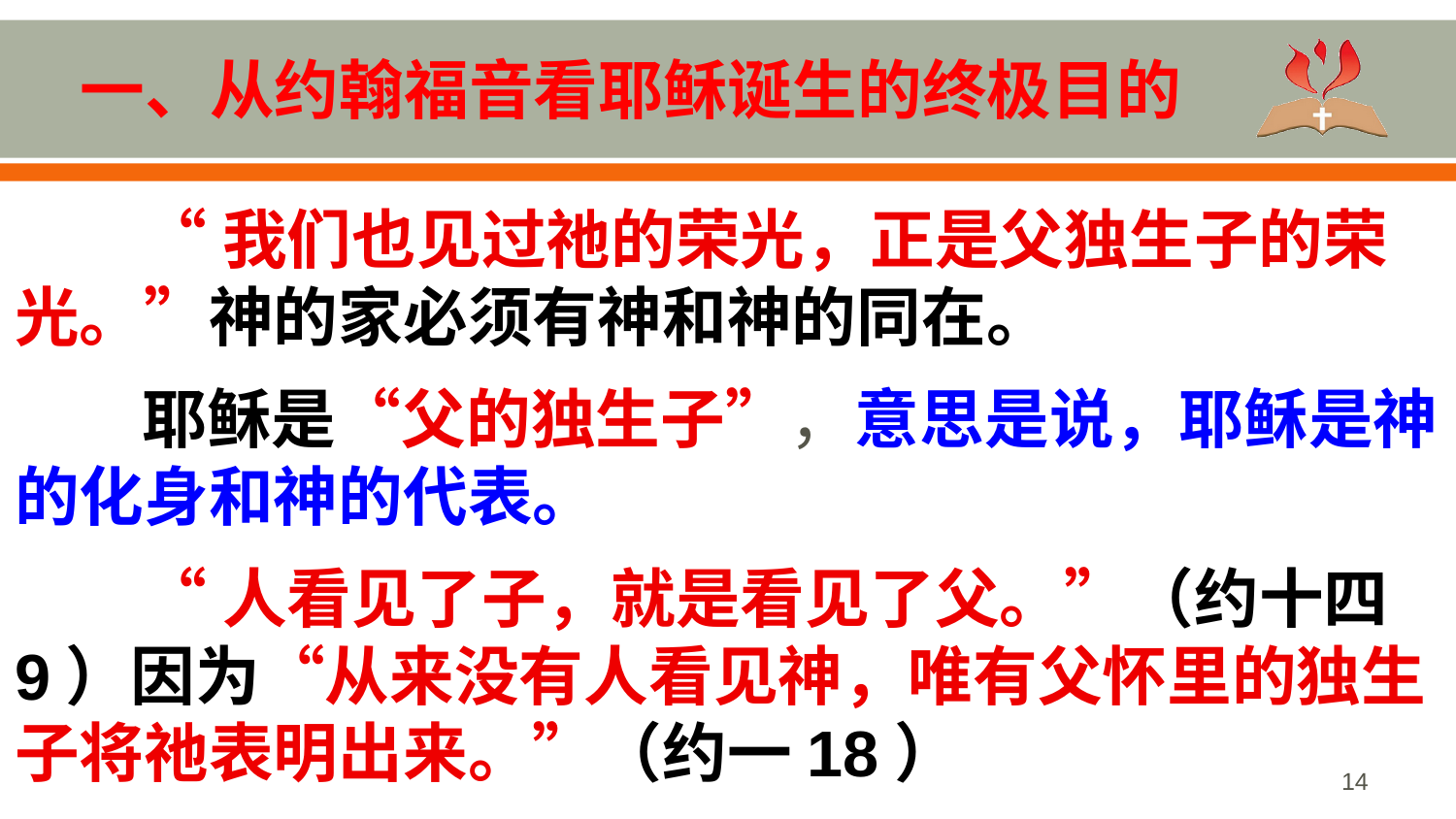

# 一、从约翰福音看耶稣诞生的终极目的
“我们也见过祂的荣光，正是父独生子的荣光。”神的家必须有神和神的同在。
耶稣是“父的独生子”，意思是说，耶稣是神的化身和神的代表。
“人看见了子，就是看见了父。”（约十四9）因为“从来没有人看见神，唯有父怀里的独生子将祂表明出来。”（约一18）

14